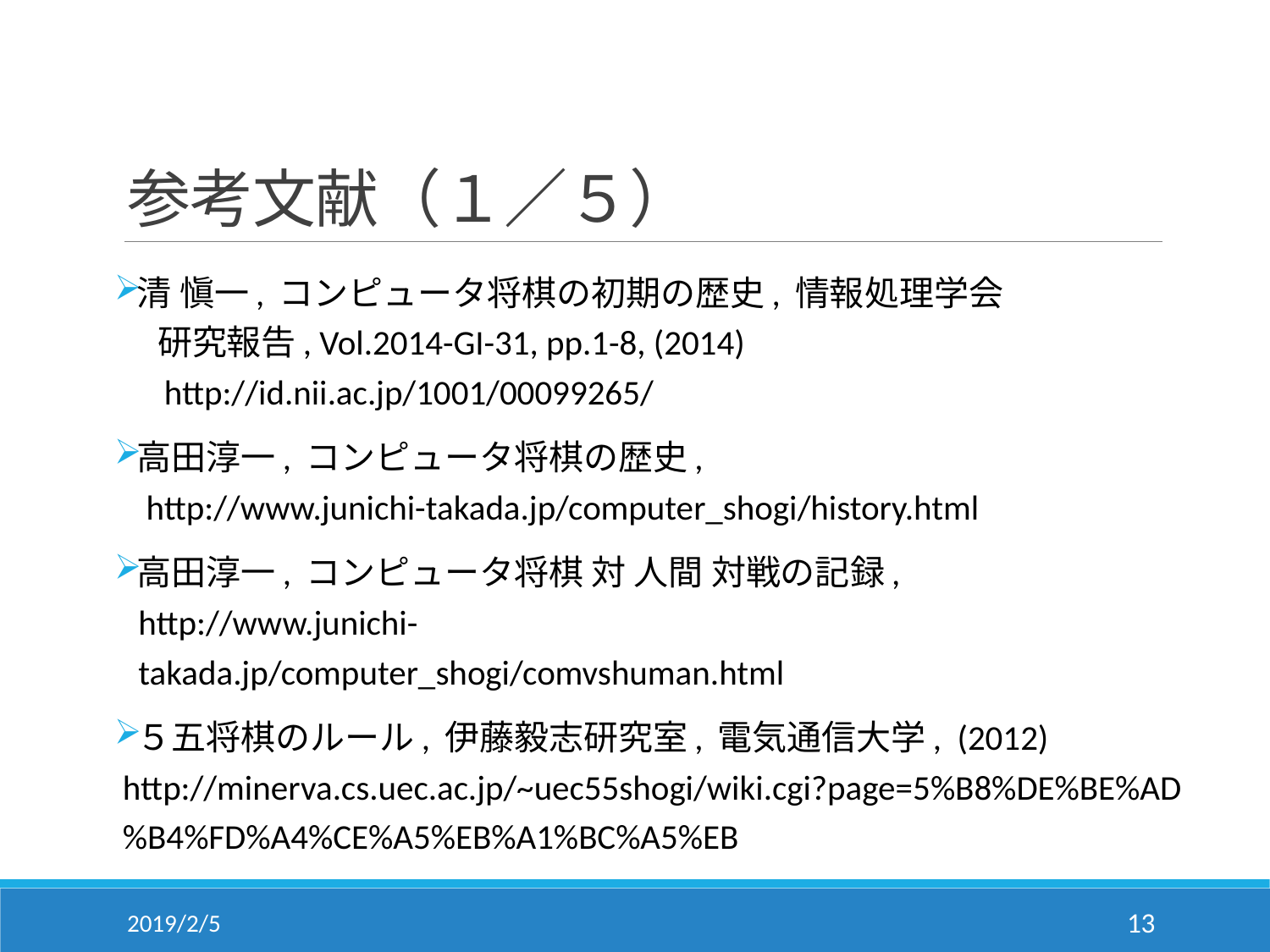

# 参考文献（１／５）
清 愼一, コンピュータ将棋の初期の歴史, 情報処理学会
　研究報告, Vol.2014-GI-31, pp.1-8, (2014) 　　
　http://id.nii.ac.jp/1001/00099265/
高田淳一, コンピュータ将棋の歴史,
   http://www.junichi-takada.jp/computer_shogi/history.html
高田淳一, コンピュータ将棋 対 人間 対戦の記録,
  http://www.junichi-
  takada.jp/computer_shogi/comvshuman.html
５五将棋のルール, 伊藤毅志研究室, 電気通信大学,  (2012)
http://minerva.cs.uec.ac.jp/~uec55shogi/wiki.cgi?page=5%B8%DE%BE%AD%B4%FD%A4%CE%A5%EB%A1%BC%A5%EB

2019/2/5
13